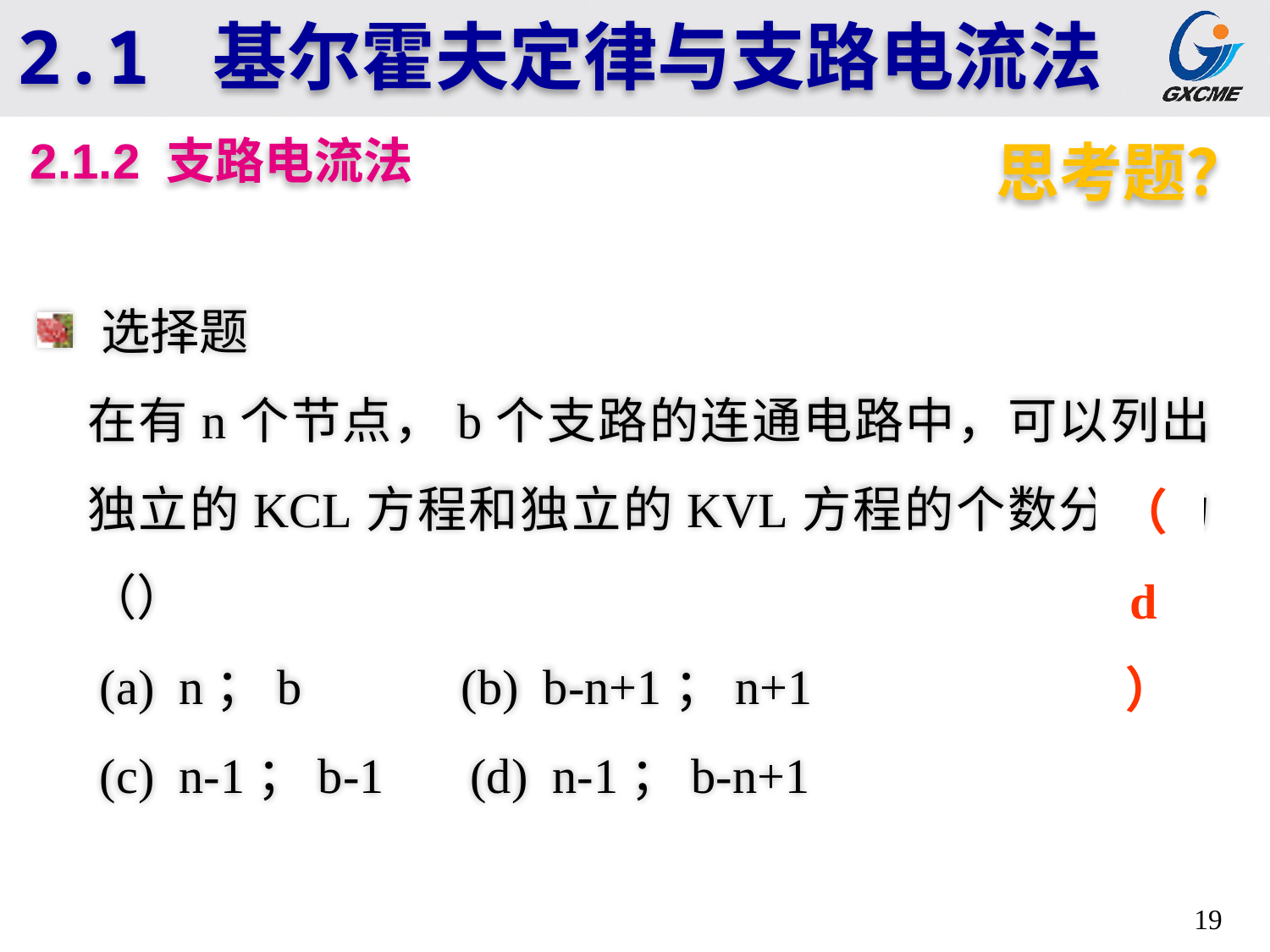

2.1 基尔霍夫定律与支路电流法
2.1.2 支路电流法
思考题？
选择题
在有n个节点，b个支路的连通电路中，可以列出独立的KCL方程和独立的KVL方程的个数分别为（）
 (a)  n；b             (b)  b-n+1；n+1
 (c)  n-1；b-1       (d)  n-1；b-n+1
（d）
19